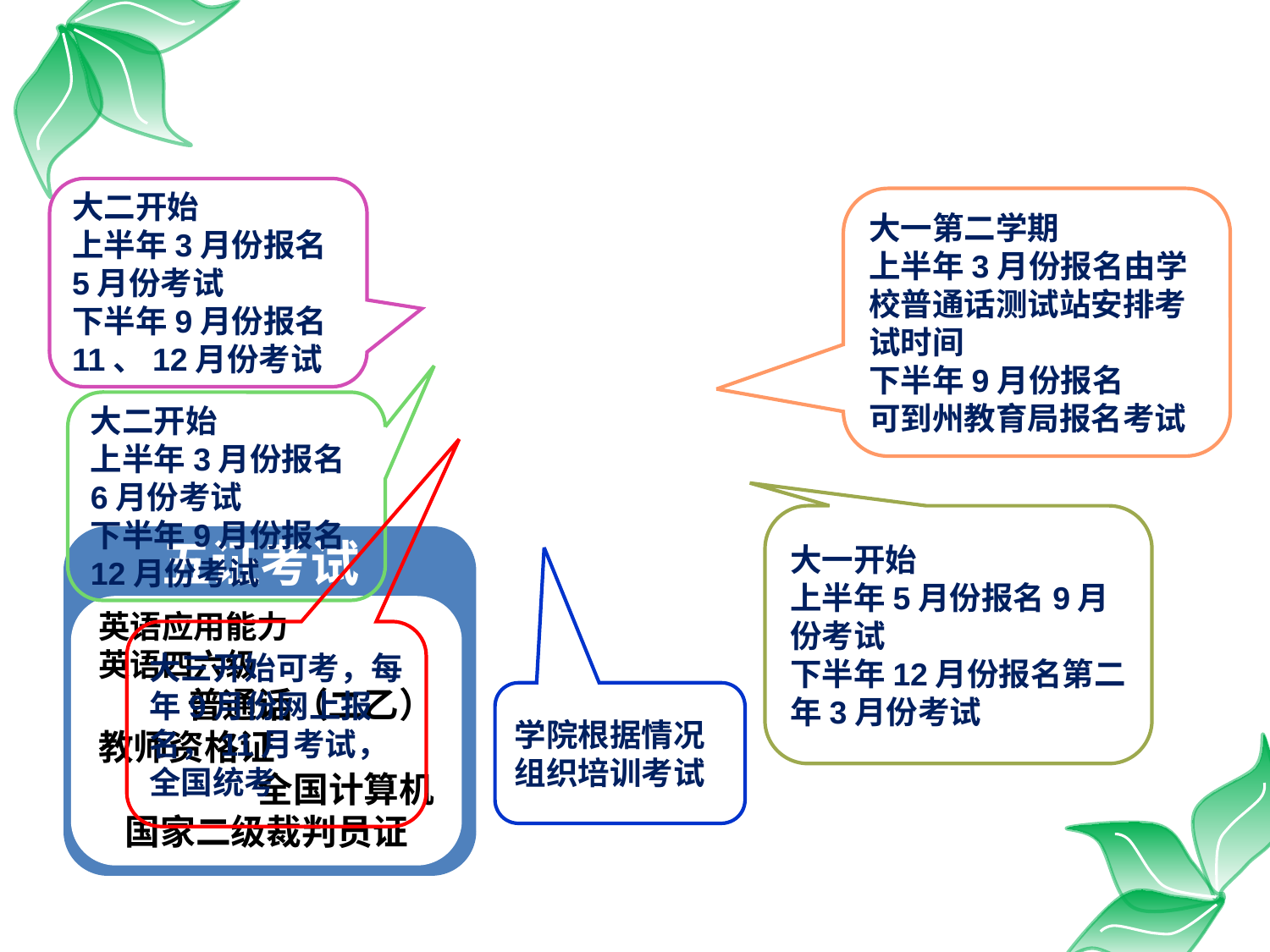

大二开始
上半年3月份报名5月份考试
下半年9月份报名11、12月份考试
大一第二学期
上半年3月份报名由学校普通话测试站安排考试时间
下半年9月份报名
可到州教育局报名考试
大二开始
上半年3月份报名6月份考试
下半年9月份报名12月份考试
大一开始
上半年5月份报名9月份考试
下半年12月份报名第二年3月份考试

五证考试

英语应用能力
英语四六级
普通话（二乙）
教师资格证
全国计算机
国家二级裁判员证
大三开始可考，每年9月份网上报名，11月考试，全国统考
学院根据情况组织培训考试